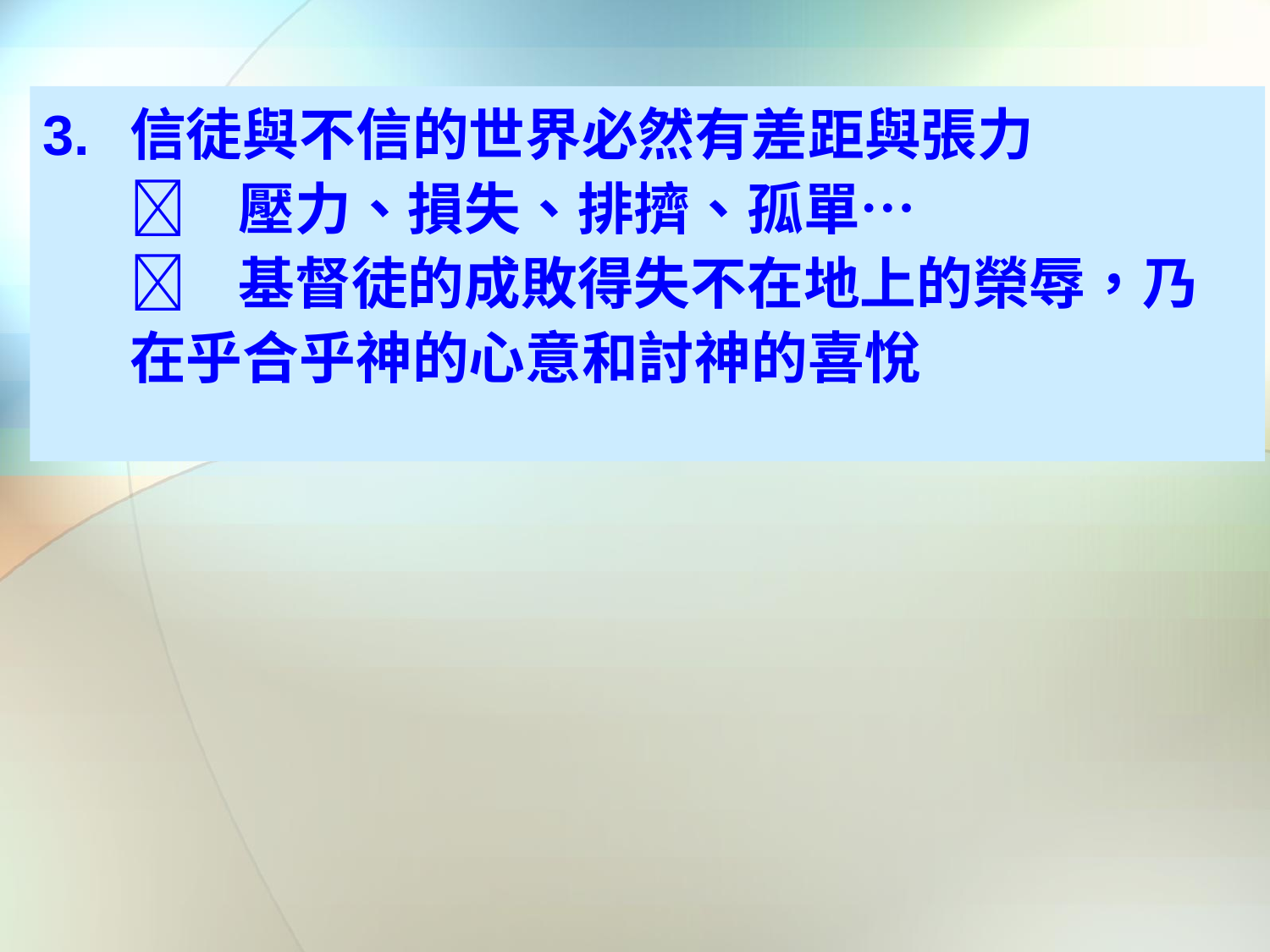

3.	信徒與不信的世界必然有差距與張力
	•   壓力、損失、排擠、孤單…
	•   基督徒的成敗得失不在地上的榮辱，乃在乎合乎神的心意和討神的喜悅